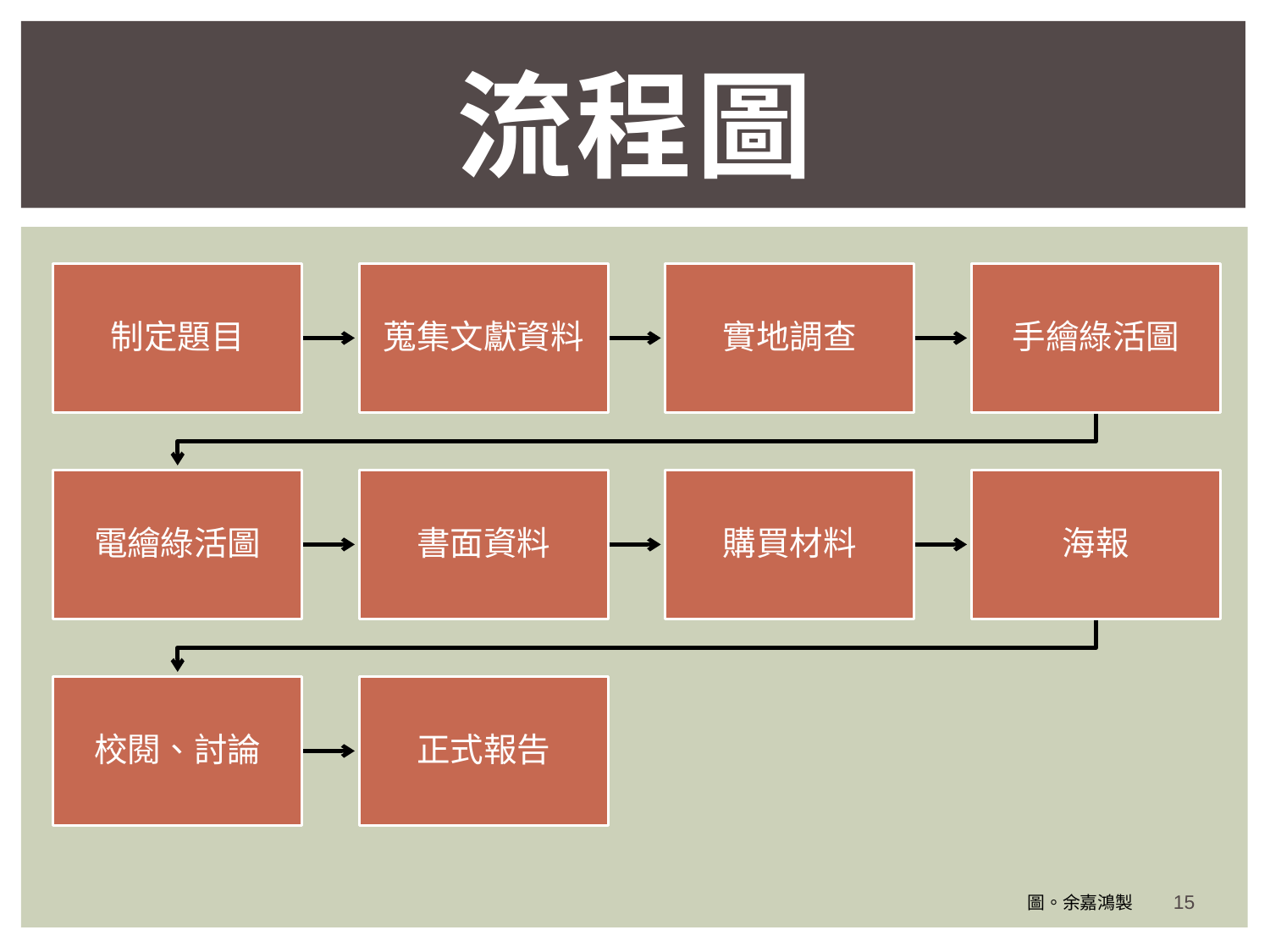

# 流程圖

制定題目

蒐集文獻資料

實地調查

手繪綠活圖

電繪綠活圖

書面資料

購買材料

海報

校閱、討論
正式報告
15
圖。余嘉鴻製